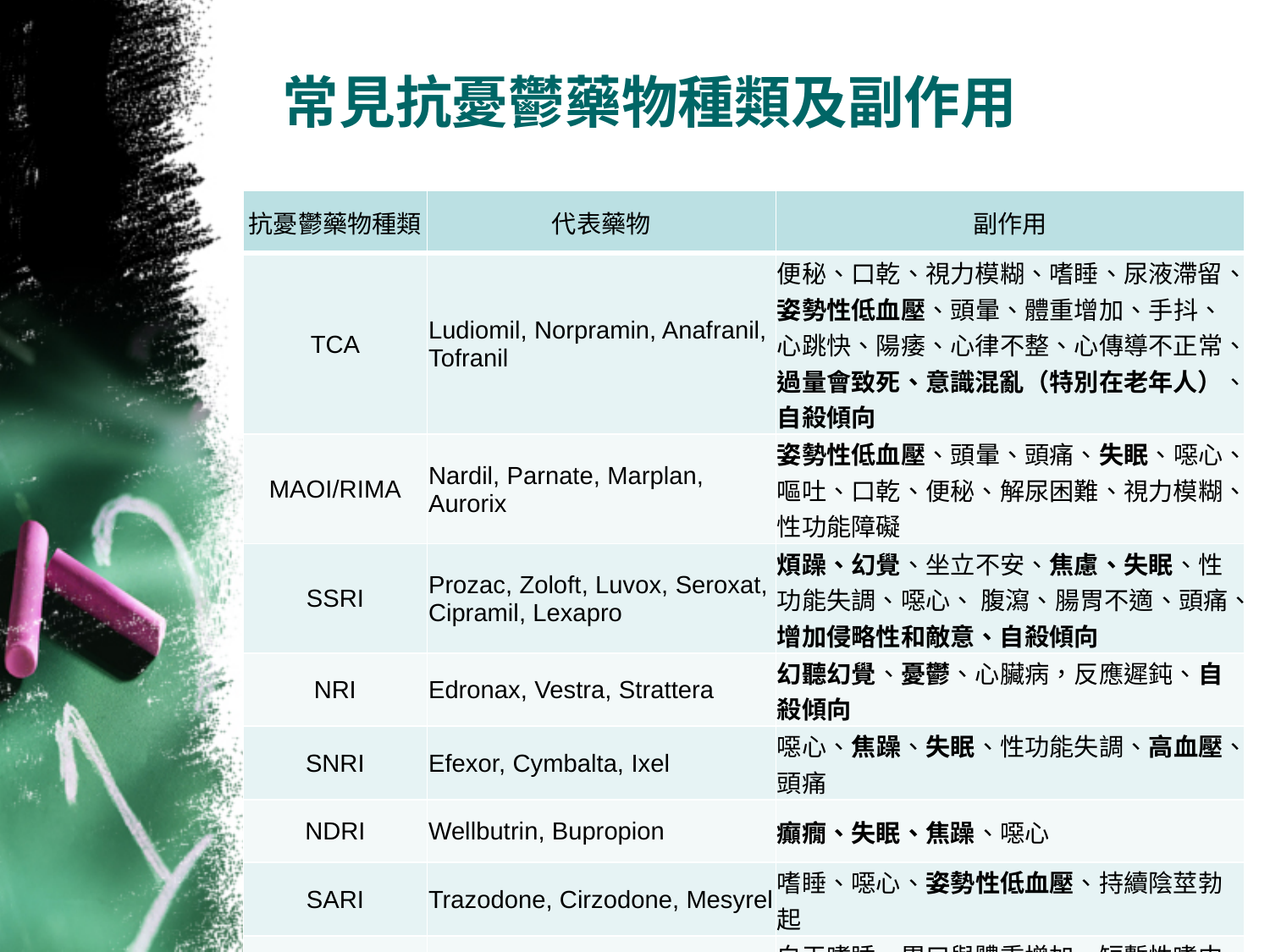

# 常見抗憂鬱藥物種類及副作用
| 抗憂鬱藥物種類 | 代表藥物 | 副作用 |
| --- | --- | --- |
| TCA | Ludiomil, Norpramin, Anafranil, Tofranil | 便秘、口乾、視力模糊、嗜睡、尿液滯留、姿勢性低血壓、頭暈、體重增加、手抖、心跳快、陽痿、心律不整、心傳導不正常、過量會致死、意識混亂（特別在老年人）、自殺傾向 |
| MAOI/RIMA | Nardil, Parnate, Marplan, Aurorix | 姿勢性低血壓、頭暈、頭痛、失眠、噁心、嘔吐、口乾、便秘、解尿困難、視力模糊、性功能障礙 |
| SSRI | Prozac, Zoloft, Luvox, Seroxat, Cipramil, Lexapro | 煩躁、幻覺、坐立不安、焦慮、失眠、性功能失調、噁心、 腹瀉、腸胃不適、頭痛、增加侵略性和敵意、自殺傾向 |
| NRI | Edronax, Vestra, Strattera | 幻聽幻覺、憂鬱、心臟病，反應遲鈍、自殺傾向 |
| SNRI | Efexor, Cymbalta, Ixel | 噁心、焦躁、失眠、性功能失調、高血壓、頭痛 |
| NDRI | Wellbutrin, Bupropion | 癲癇、失眠、焦躁、噁心 |
| SARI | Trazodone, Cirzodone, Mesyrel | 嗜睡、噁心、姿勢性低血壓、持續陰莖勃起 |
| NASSA | Remeron | 白天嗜睡、胃口與體重增加、短暫性嗜中性白血球增加、短暫性肝功能上升，尤其是SGPT |